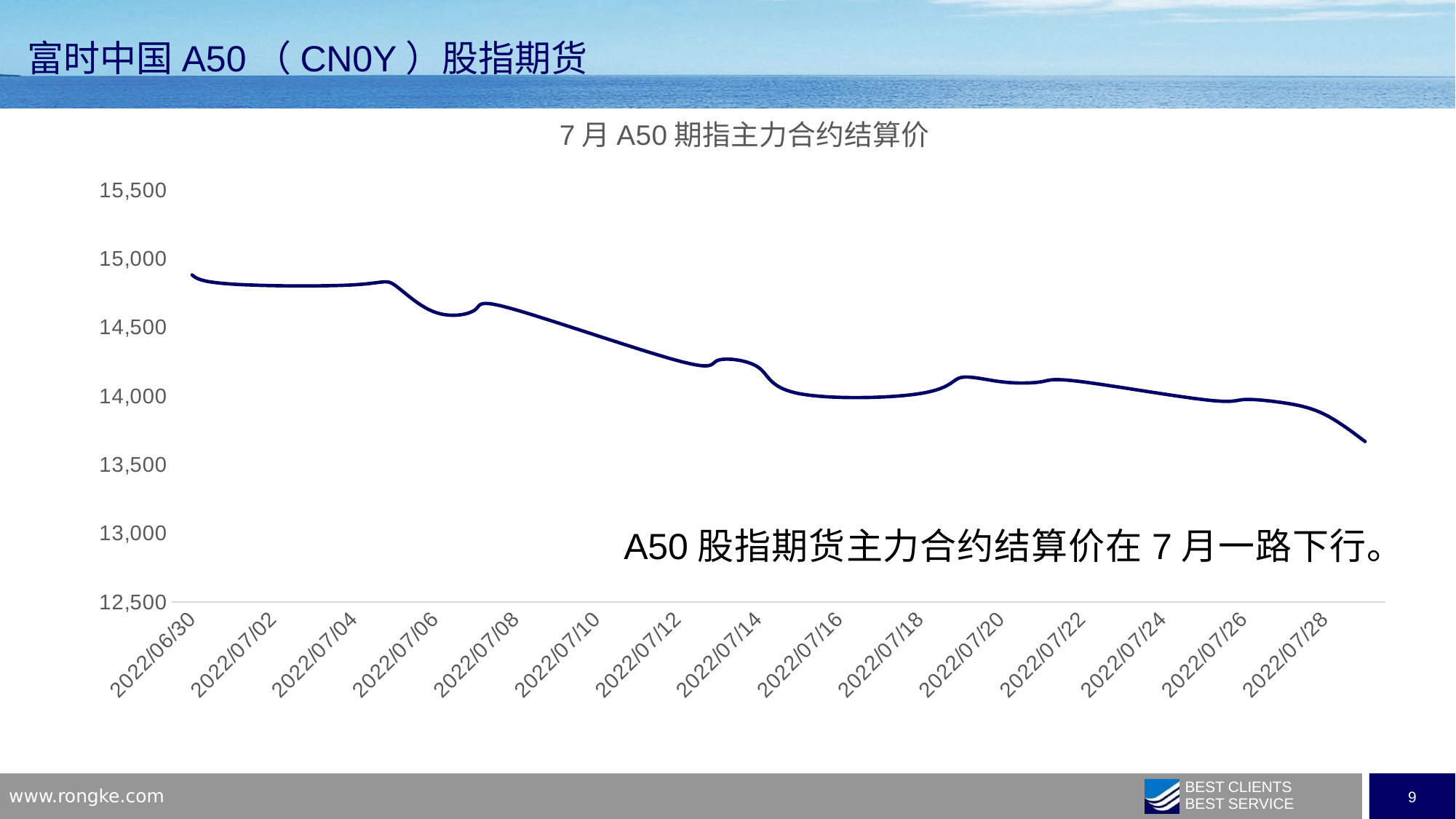

# 富时中国A50（CN0Y）股指期货

### Chart: 7月A50期指主力合约结算价

| Category | 4月富时中国A50（CN0Y）期指主力 |
|---|---|
| 44742 | 14883.0 |
| 44743 | 14816.0 |
| 44746 | 14811.0 |
| 44747 | 14811.0 |
| 44748 | 14612.0 |
| 44749 | 14630.0 |
| 44750 | 14629.0 |
| 44754 | 14259.0 |
| 44755 | 14261.0 |
| 44756 | 14210.0 |
| 44757 | 14019.0 |
| 44760 | 14019.0 |
| 44761 | 14135.0 |
| 44762 | 14105.0 |
| 44763 | 14105.0 |
| 44764 | 14105.0 |
| 44767 | 13975.0 |
| 44768 | 13975.0 |
| 44769 | 13951.0 |
| 44770 | 13867.0 |
| 44771 | 13669.0 |
A50股指期货主力合约结算价在7月一路下行。